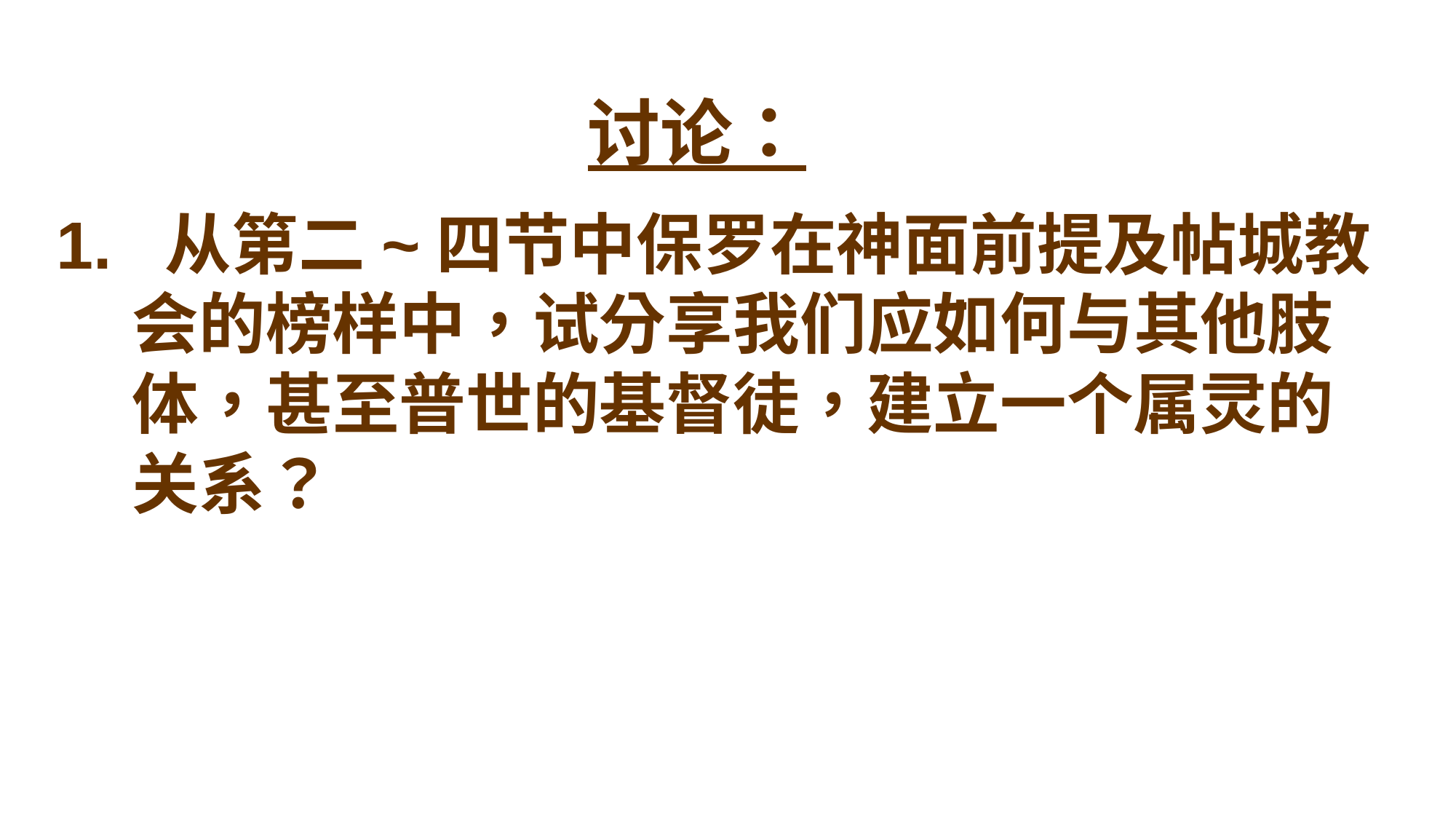

讨论：
1.  从第二~四节中保罗在神面前提及帖城教会的榜样中，试分享我们应如何与其他肢体，甚至普世的基督徒，建立一个属灵的关系？